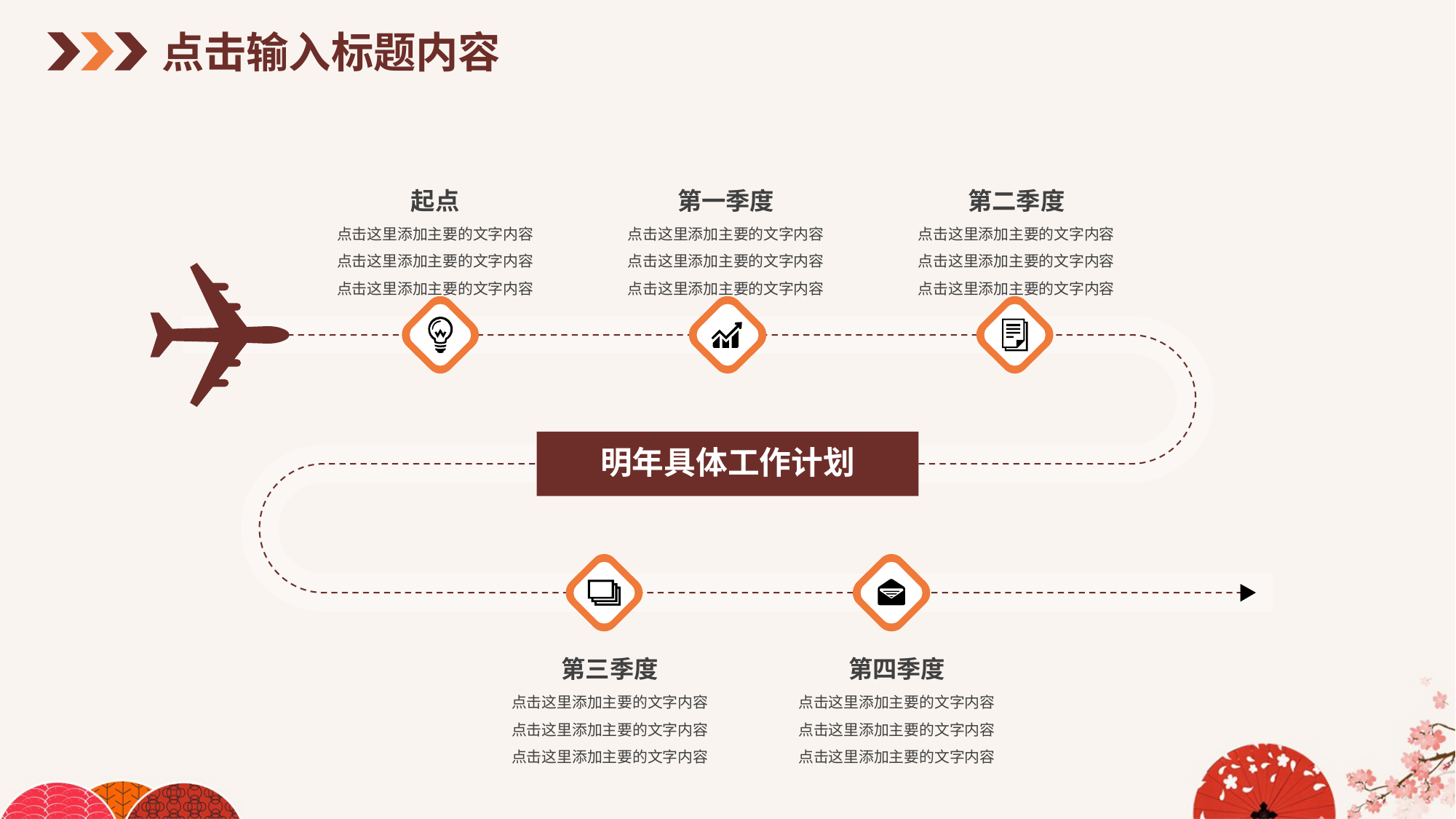

起点
点击这里添加主要的文字内容
点击这里添加主要的文字内容
点击这里添加主要的文字内容
第一季度
点击这里添加主要的文字内容
点击这里添加主要的文字内容
点击这里添加主要的文字内容
第二季度
点击这里添加主要的文字内容
点击这里添加主要的文字内容
点击这里添加主要的文字内容

明年具体工作计划

第三季度
点击这里添加主要的文字内容
点击这里添加主要的文字内容
点击这里添加主要的文字内容
第四季度
点击这里添加主要的文字内容
点击这里添加主要的文字内容
点击这里添加主要的文字内容